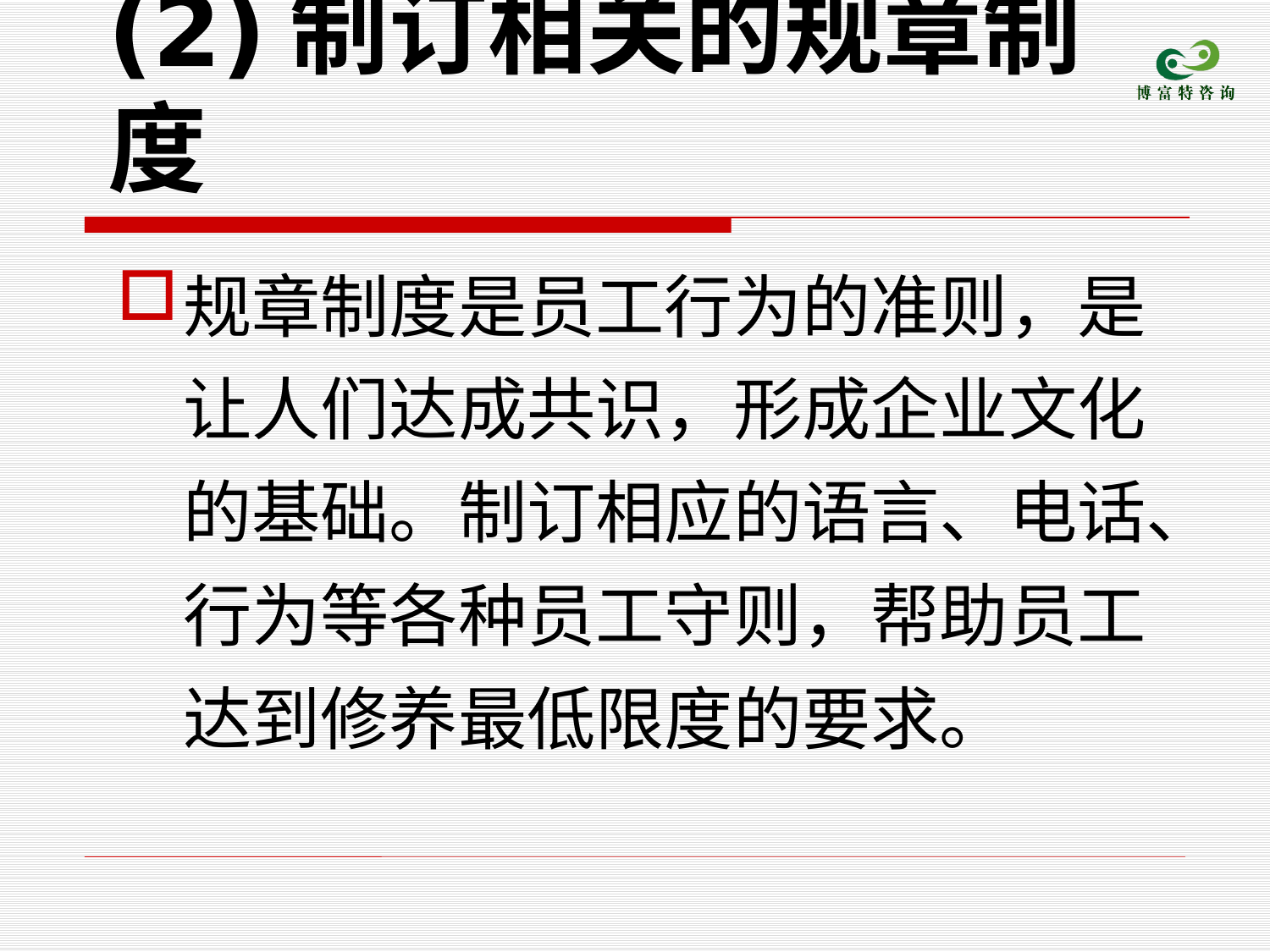

# (2)制订相关的规章制度
规章制度是员工行为的准则，是让人们达成共识，形成企业文化的基础。制订相应的语言、电话、行为等各种员工守则，帮助员工达到修养最低限度的要求。
272